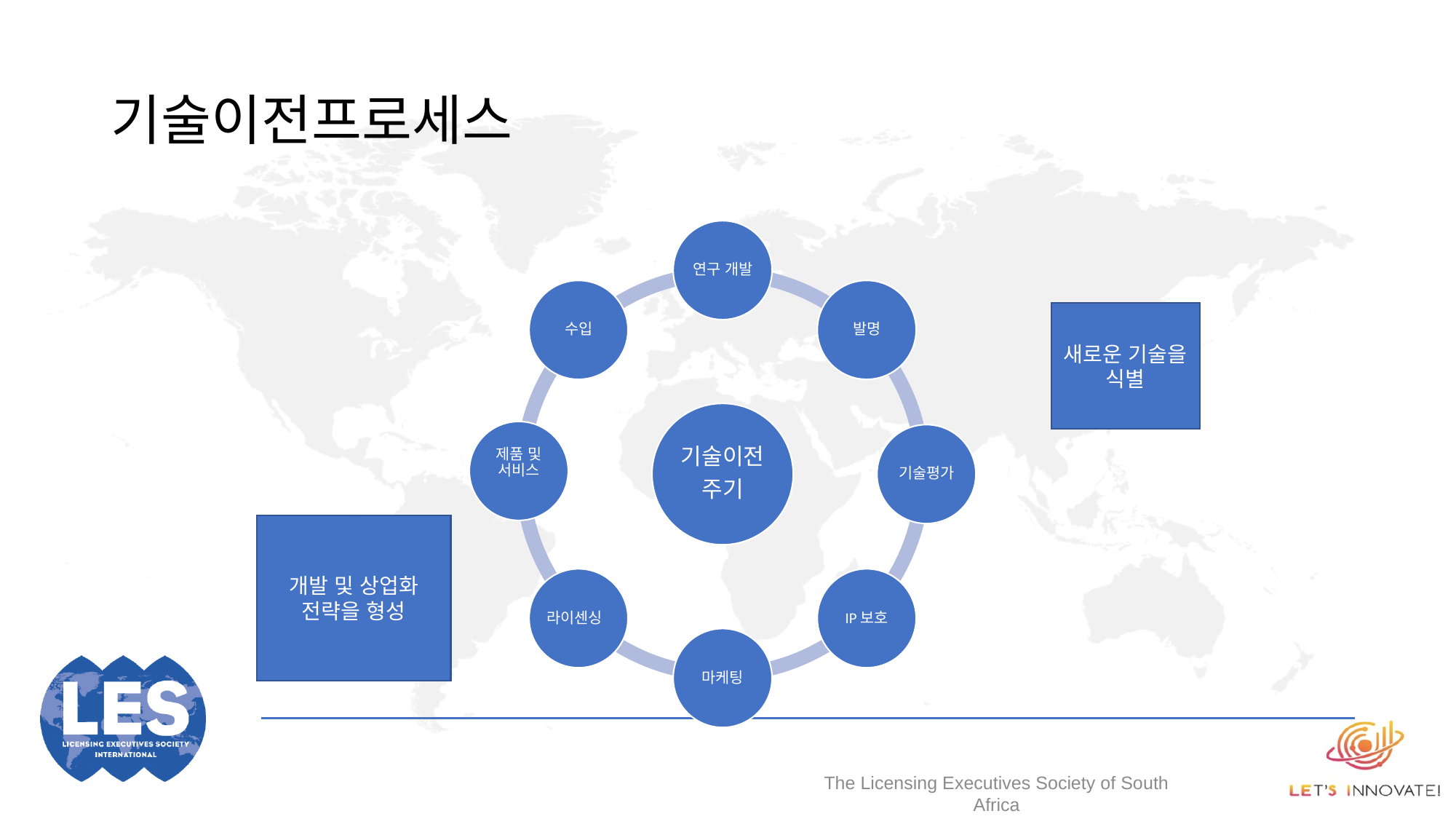

# 기술이전프로세스
기술이전
주기
연구 개발
발명
기술평가
IP보호
마케팅
라이센싱
제품 및 서비스
수입
새로운 기술을 식별
개발 및 상업화 전략을 형성
25 June 2013
The Licensing Executives Society of South Africa